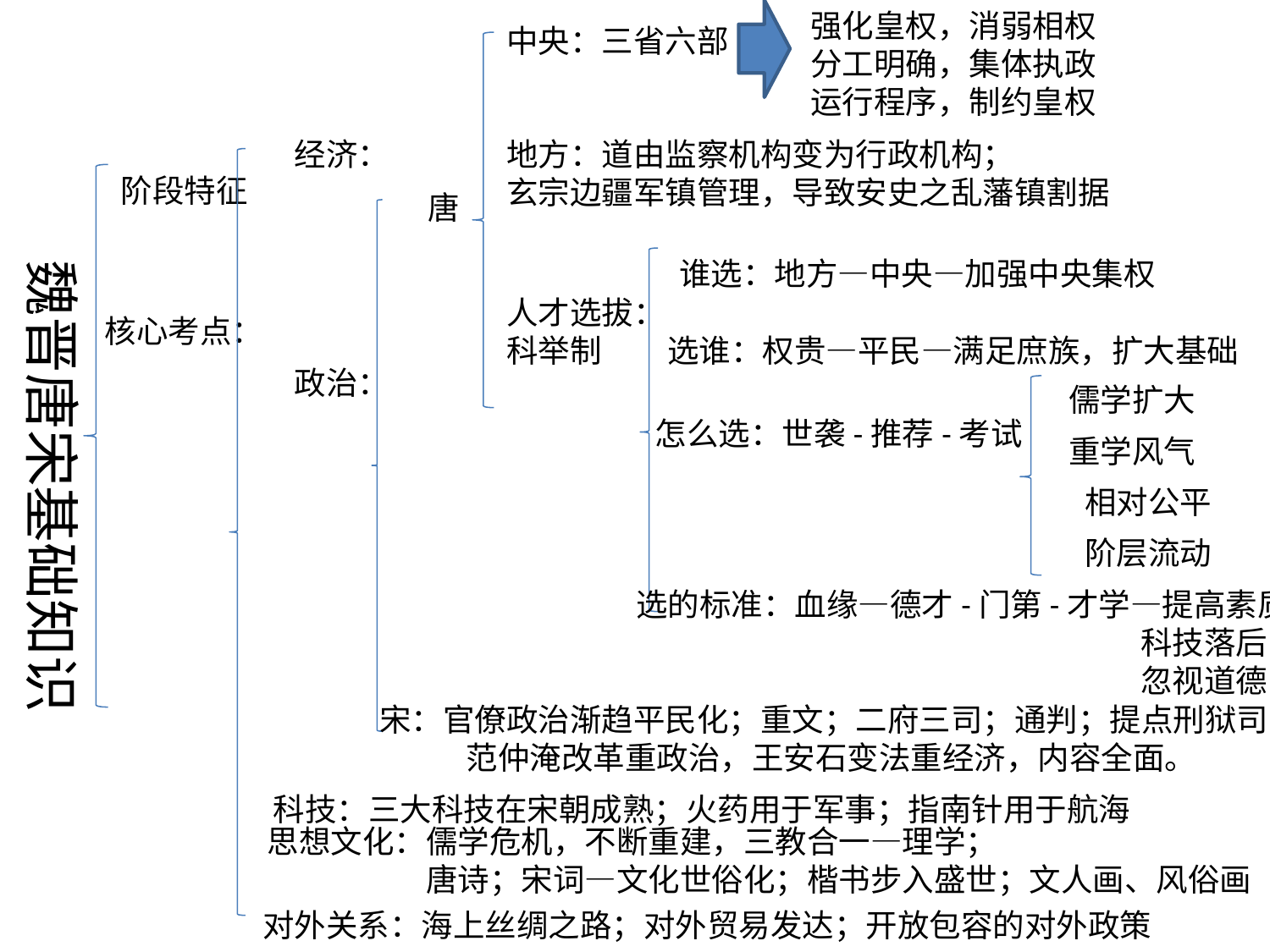

强化皇权，消弱相权
分工明确，集体执政
运行程序，制约皇权
中央：三省六部

经济：
地方：道由监察机构变为行政机构；
玄宗边疆军镇管理，导致安史之乱藩镇割据

阶段特征
唐

魏晋唐宋基础知识

谁选：地方—中央—加强中央集权
人才选拔：
科举制
核心考点：
选谁：权贵—平民—满足庶族，扩大基础
政治：
儒学扩大

怎么选：世袭-推荐-考试
重学风气
相对公平
阶层流动
选的标准：血缘—德才-门第-才学—提高素质
                                                                     科技落后
                                                                     忽视道德
宋：官僚政治渐趋平民化；重文；二府三司；通判；提点刑狱司
           范仲淹改革重政治，王安石变法重经济，内容全面。
科技：三大科技在宋朝成熟；火药用于军事；指南针用于航海
思想文化：儒学危机，不断重建，三教合一—理学；
                     唐诗；宋词—文化世俗化；楷书步入盛世；文人画、风俗画
对外关系：海上丝绸之路；对外贸易发达；开放包容的对外政策